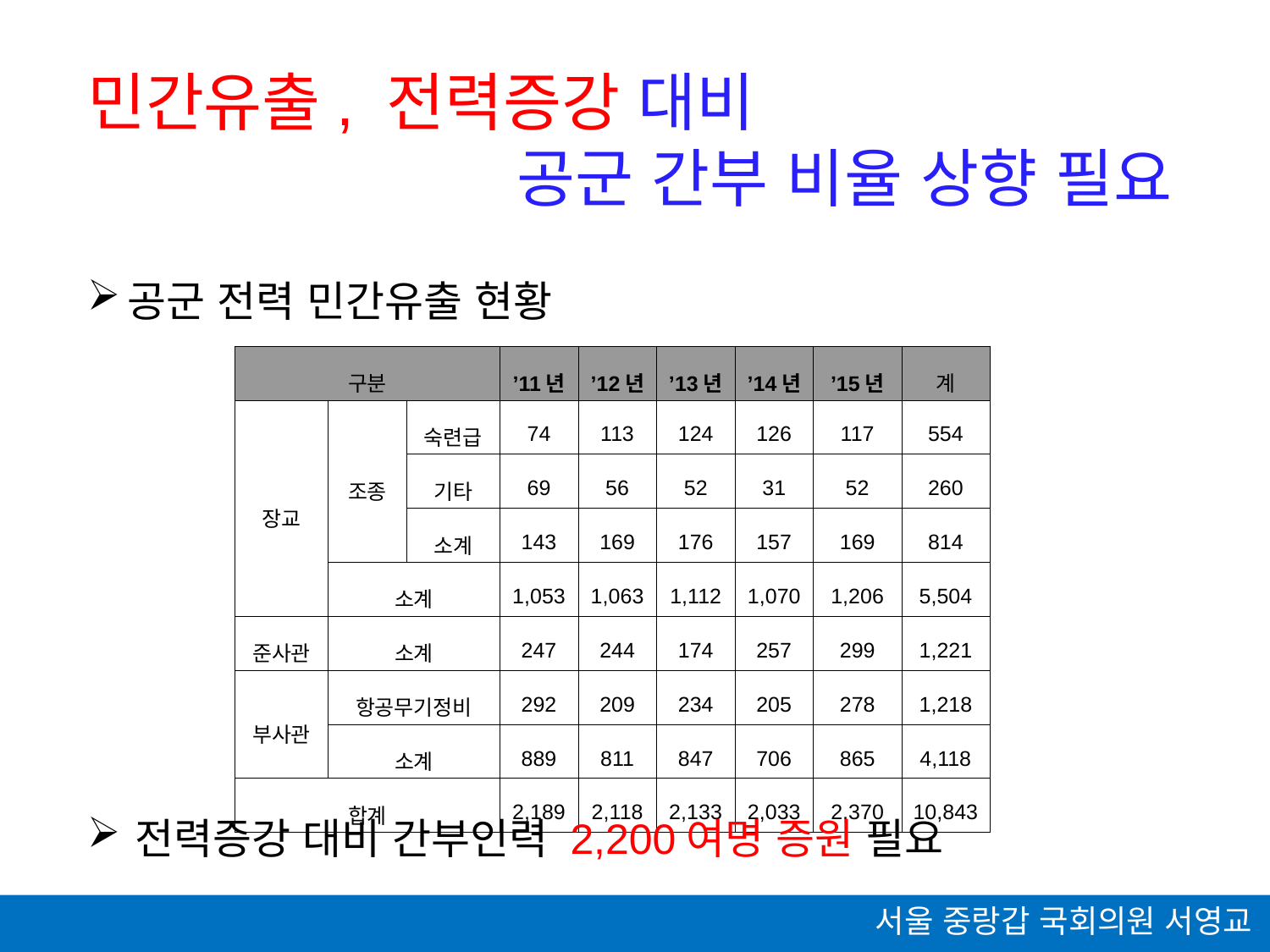

민간유출, 전력증강 대비
공군 간부 비율 상향 필요
공군 전력 민간유출 현황
| 구분 |  |  | ’11년 | ’12년 | ’13년 | ’14년 | ’15년 | 계 |
| --- | --- | --- | --- | --- | --- | --- | --- | --- |
| 장교 | 조종 | 숙련급 | 74 | 113 | 124 | 126 | 117 | 554 |
|  |  | 기타 | 69 | 56 | 52 | 31 | 52 | 260 |
|  |  | 소계 | 143 | 169 | 176 | 157 | 169 | 814 |
|  | 소계 |  | 1,053 | 1,063 | 1,112 | 1,070 | 1,206 | 5,504 |
| 준사관 | 소계 |  | 247 | 244 | 174 | 257 | 299 | 1,221 |
| 부사관 | 항공무기정비 |  | 292 | 209 | 234 | 205 | 278 | 1,218 |
|  | 소계 |  | 889 | 811 | 847 | 706 | 865 | 4,118 |
| 합계 |  |  | 2,189 | 2,118 | 2,133 | 2,033 | 2,370 | 10,843 |
전력증강 대비 간부인력 2,200여명 증원 필요

서울 중랑갑 국회의원 서영교